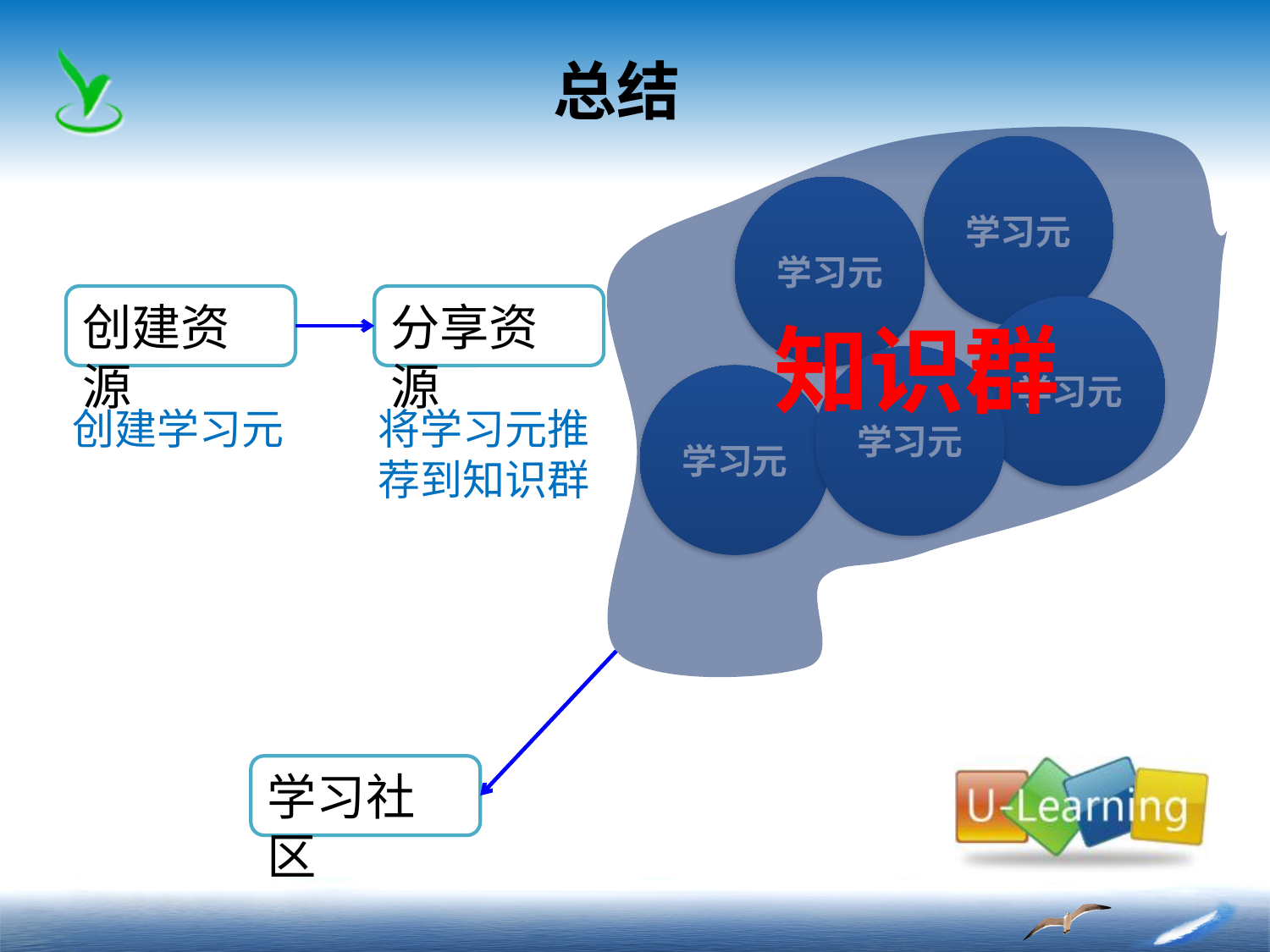

# 总结
知识群

学习元
学习元
创建资源
分享资源
学习元
学习元
学习元
创建学习元
将学习元推荐到知识群
学习社区